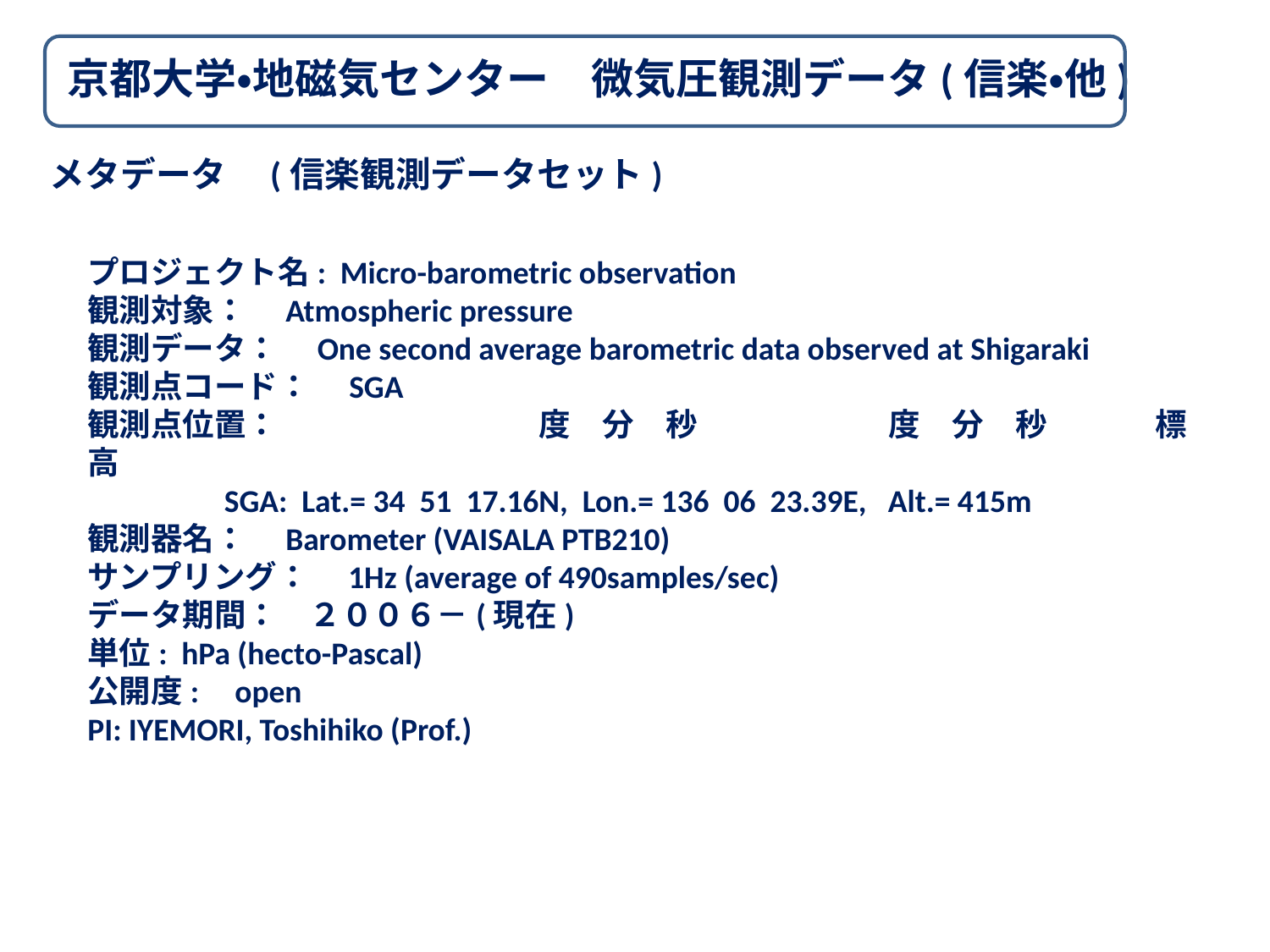

京都大学・地磁気センター　微気圧観測データ(信楽・他)

メタデータ　(信楽観測データセット)
プロジェクト名:  Micro-barometric observation
観測対象：　Atmospheric pressure
観測データ：　One second average barometric data observed at Shigaraki
観測点コード：　SGA
観測点位置：　　 　　　　　　度　分　秒　　　　　　度　分　秒               標高
                   SGA:  Lat.= 34  51  17.16N,  Lon.= 136  06  23.39E,   Alt.= 415m
観測器名：　Barometer (VAISALA PTB210)
サンプリング：　1Hz (average of 490samples/sec)
データ期間：　２００６－(現在)
単位:  hPa (hecto-Pascal)
公開度:     open
PI: IYEMORI, Toshihiko (Prof.)